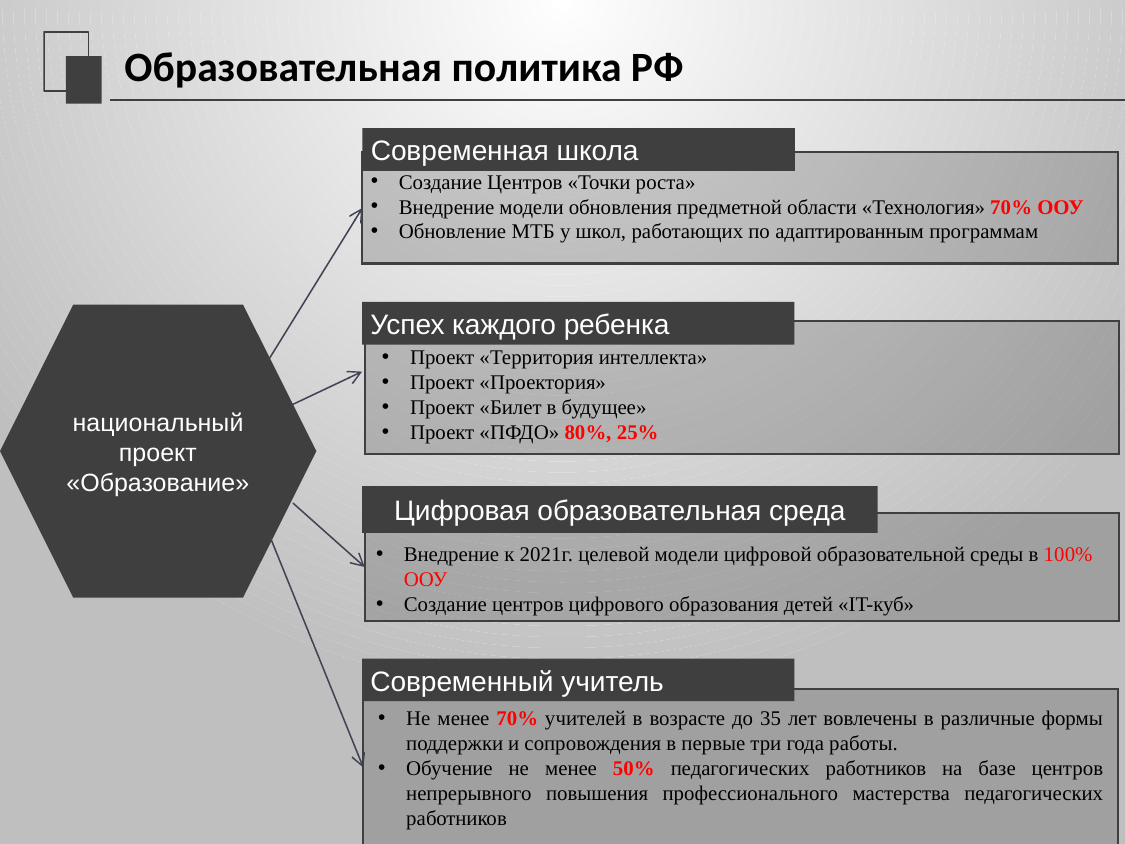

延迟符
# Образовательная политика РФ
Современная школа

Создание Центров «Точки роста»
Внедрение модели обновления предметной области «Технология» 70% ООУ
Обновление МТБ у школ, работающих по адаптированным программам
Успех каждого ребенка
национальный проект «Образование»

Проект «Территория интеллекта»
Проект «Проектория»
Проект «Билет в будущее»
Проект «ПФДО» 80%, 25%
Цифровая образовательная среда

Внедрение к 2021г. целевой модели цифровой образовательной среды в 100% ООУ
Создание центров цифрового образования детей «IT-куб»
Современный учитель
Не менее 70% учителей в возрасте до 35 лет вовлечены в различные формы поддержки и сопровождения в первые три года работы.
Обучение не менее 50% педагогических работников на базе центров непрерывного повышения профессионального мастерства педагогических работников